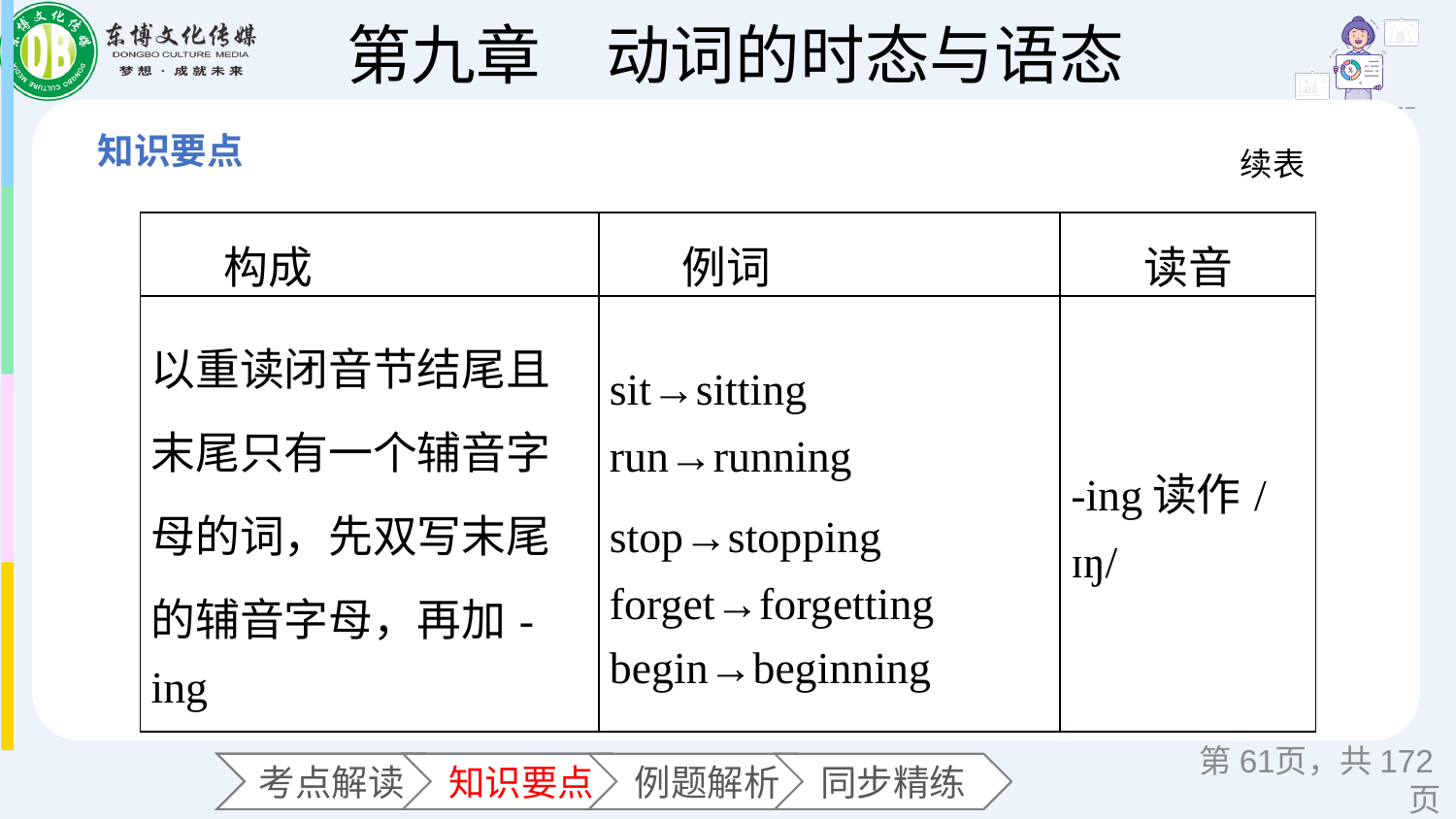

续表
| 构成 | 例词 | 读音 |
| --- | --- | --- |
| 以重读闭音节结尾且末尾只有一个辅音字母的词，先双写末尾的辅音字母，再加-ing | sit→sitting　　run→running stop→stopping　forget→forgetting begin→beginning | -ing读作/ɪŋ/ |
第61页，共172页